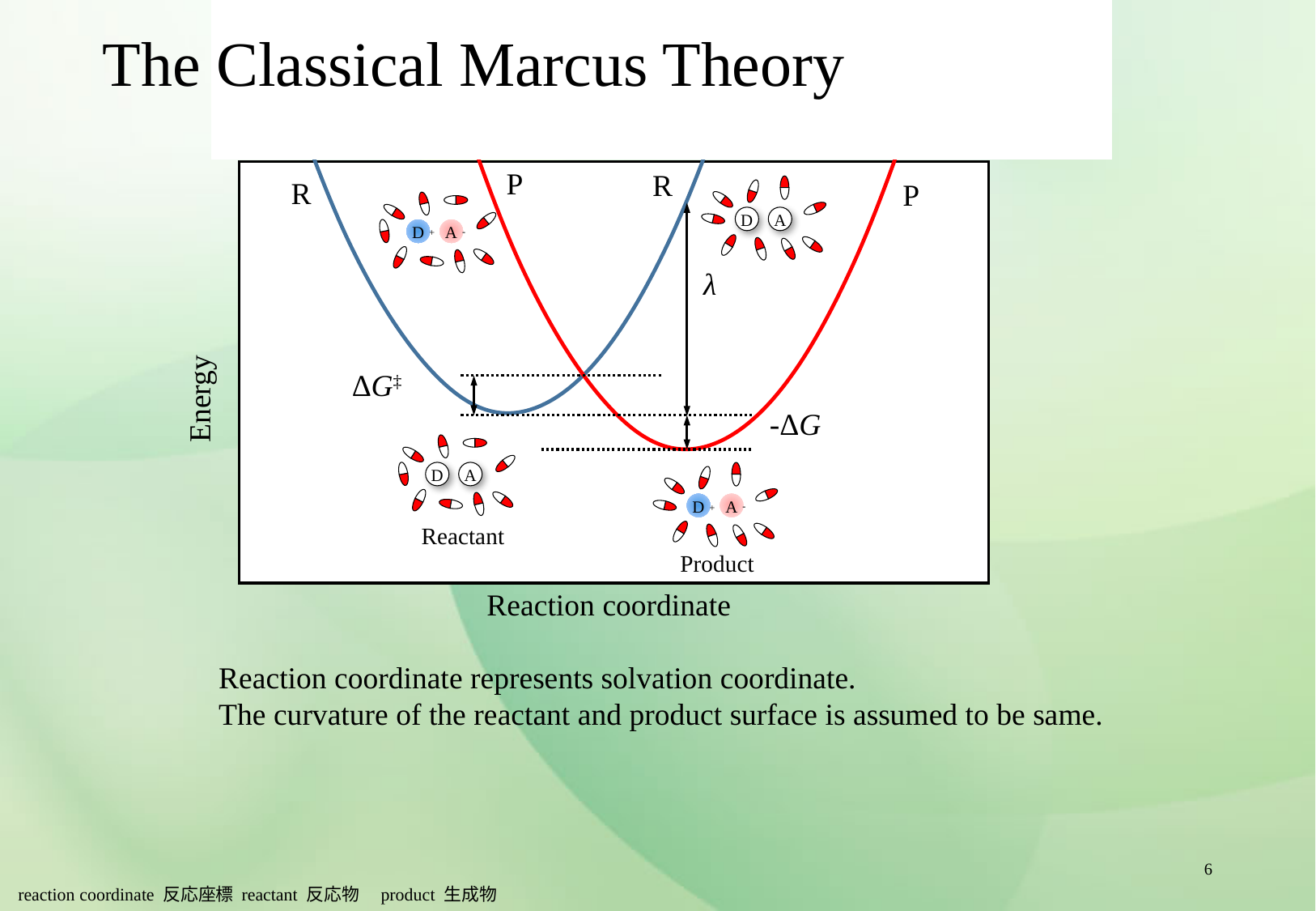

The Classical Marcus Theory

P
R

R
P

D
A

D
A

-
+

λ
ΔG‡
Energy
-ΔG

D
A

D
A

-
+

Reactant
Product
Reaction coordinate
Reaction coordinate represents solvation coordinate.
The curvature of the reactant and product surface is assumed to be same.
6
reaction coordinate 反応座標 reactant 反応物　product 生成物